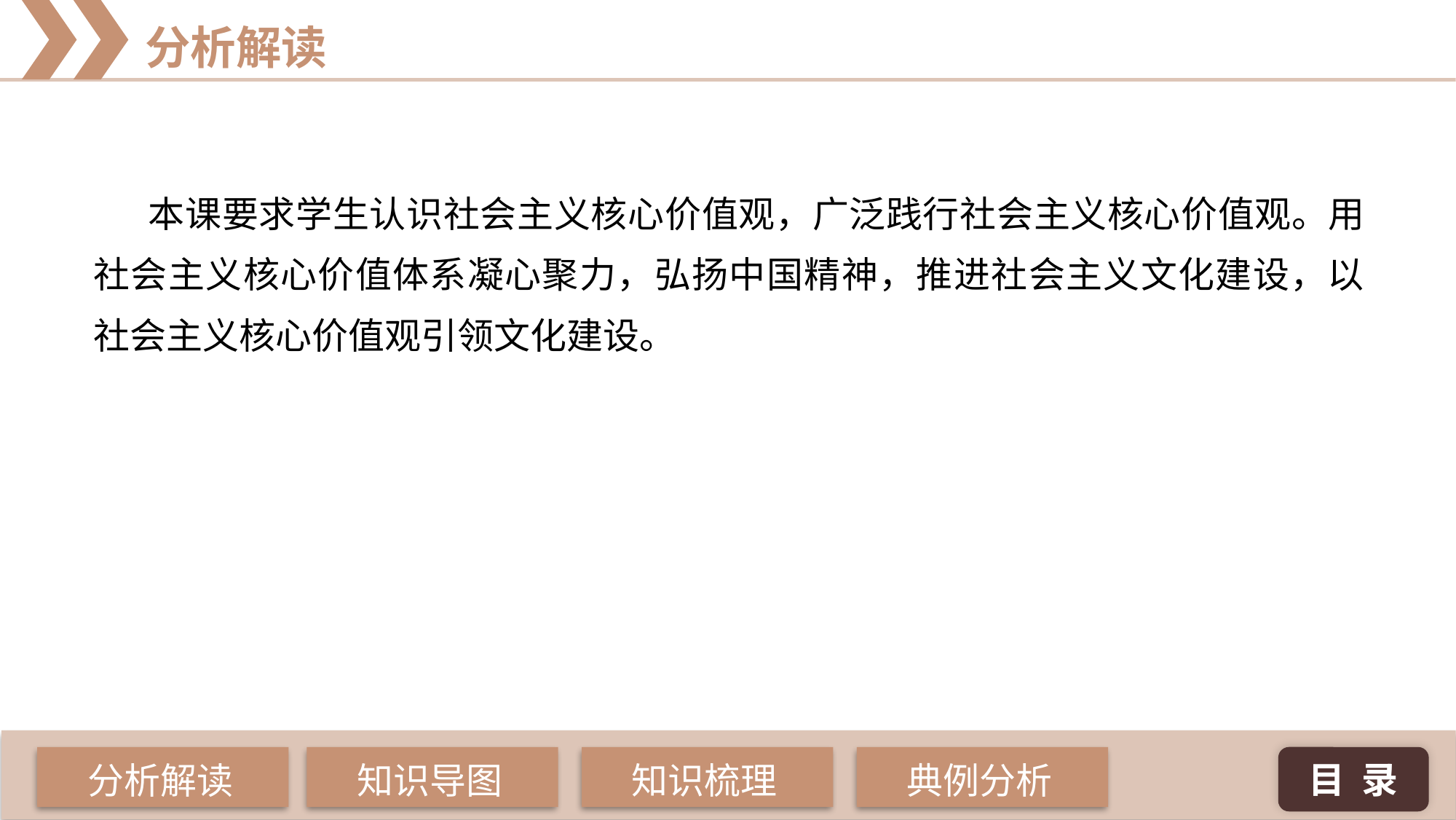

本课要求学生认识社会主义核心价值观，广泛践行社会主义核心价值观。用社会主义核心价值体系凝心聚力，弘扬中国精神，推进社会主义文化建设，以社会主义核心价值观引领文化建设。